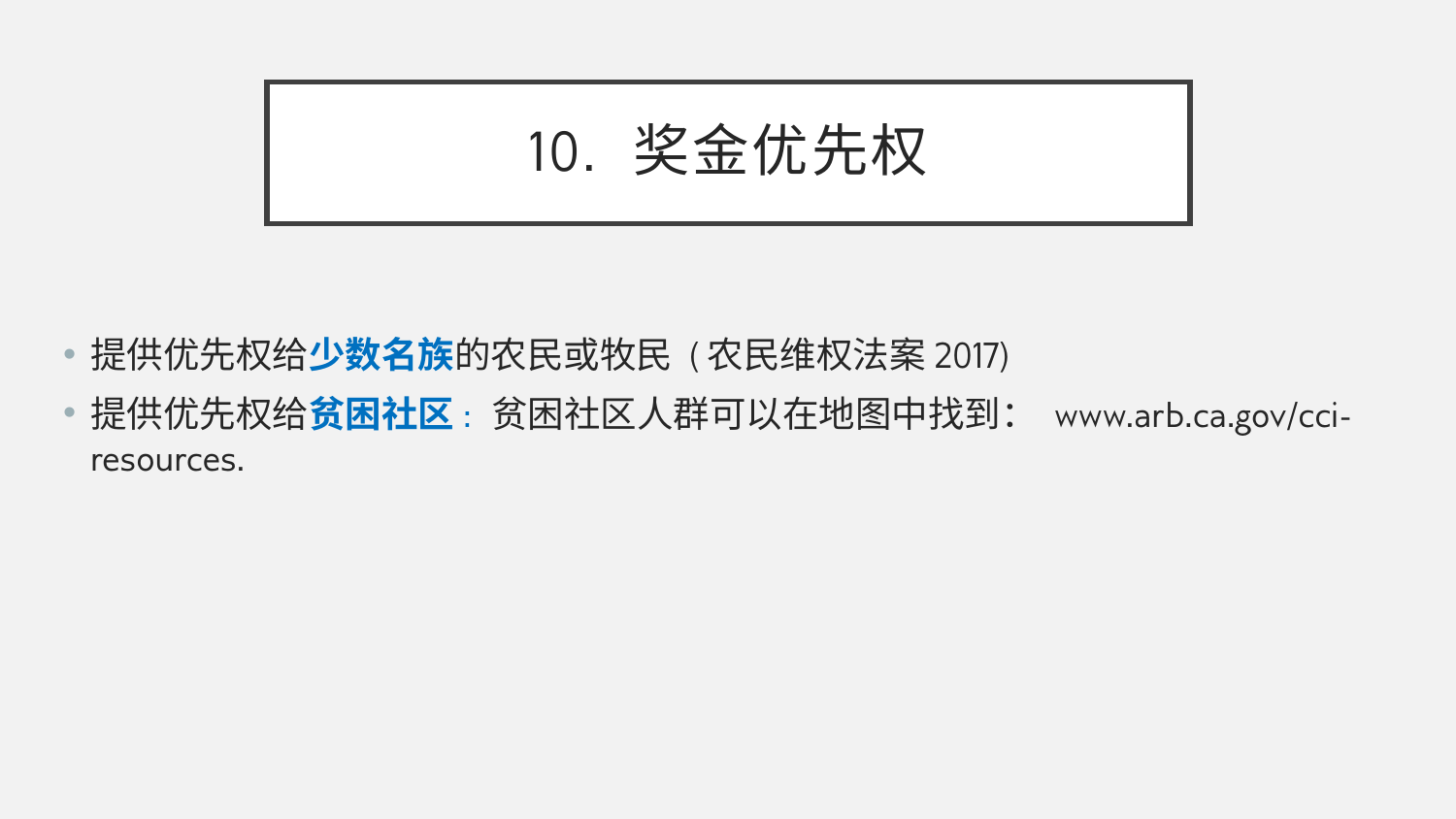

# 10. 奖金优先权
提供优先权给少数名族的农民或牧民 (农民维权法案2017)
提供优先权给贫困社区: 贫困社区人群可以在地图中找到： www.arb.ca.gov/cci-resources.